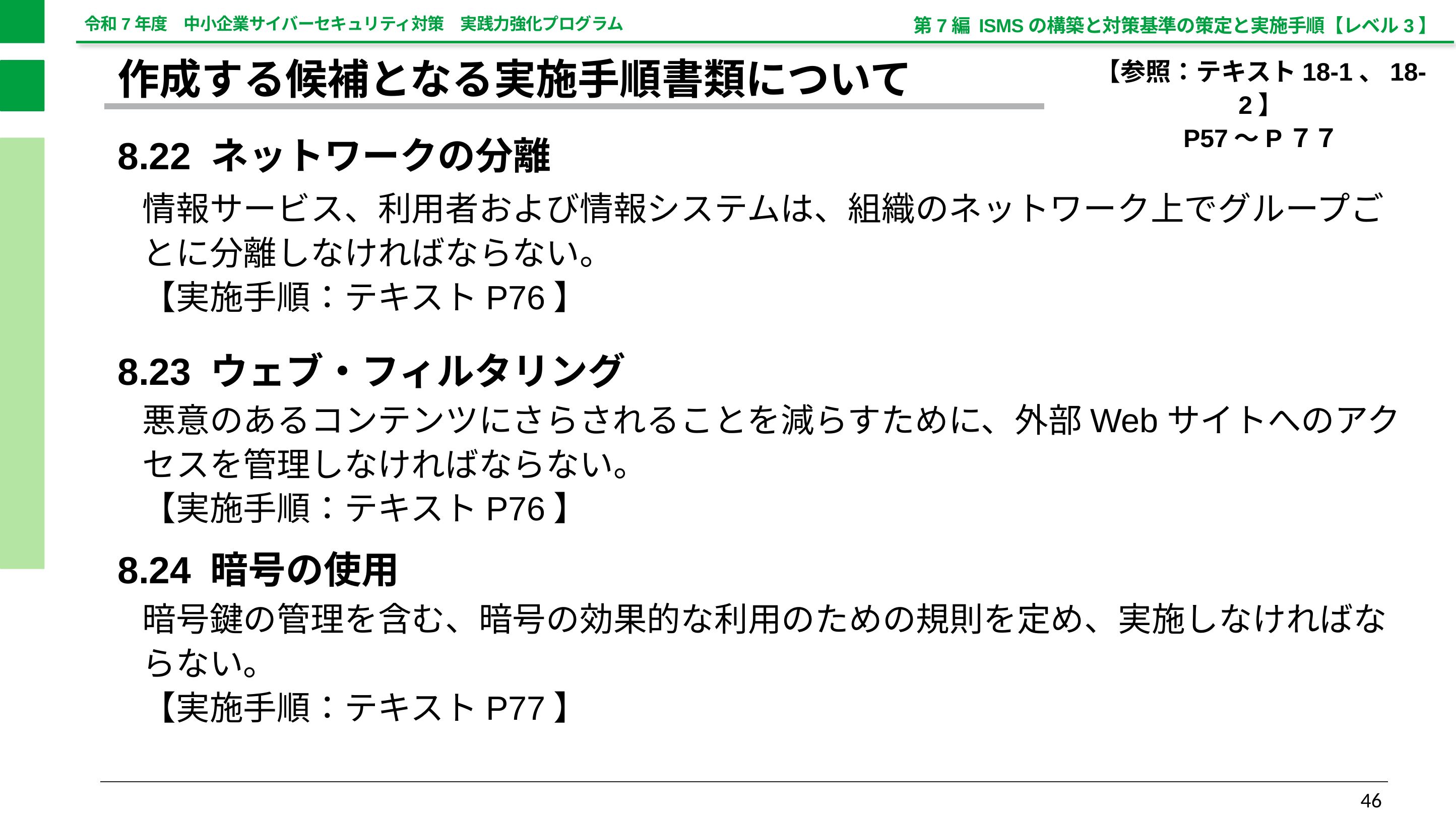

第7編 ISMSの構築と対策基準の策定と実施手順【レベル3】
【参照：テキスト18-1、18-2】
P57～P７７
作成する候補となる実施手順書類について
8.22 ネットワークの分離

情報サービス、利用者および情報システムは、組織のネットワーク上でグループごとに分離しなければならない。
【実施手順：テキストP76】
8.23 ウェブ・フィルタリング
悪意のあるコンテンツにさらされることを減らすために、外部Webサイトへのアクセスを管理しなければならない。
【実施手順：テキストP76】
8.24 暗号の使用
暗号鍵の管理を含む、暗号の効果的な利用のための規則を定め、実施しなければならない。
【実施手順：テキストP77】